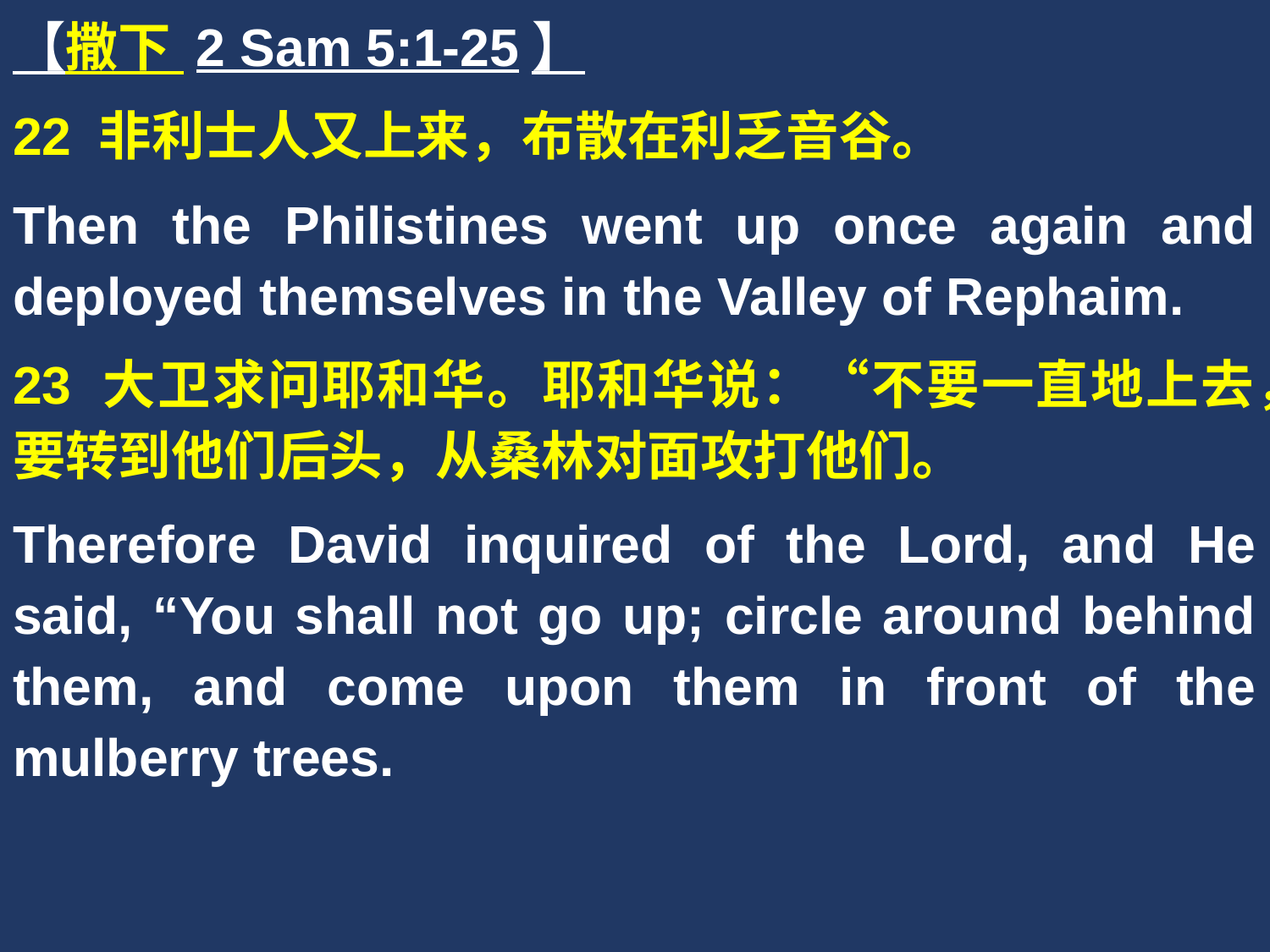

【撒下 2 Sam 5:1-25】
22 非利士人又上来，布散在利乏音谷。
Then the Philistines went up once again and deployed themselves in the Valley of Rephaim.
23 大卫求问耶和华。耶和华说：“不要一直地上去，要转到他们后头，从桑林对面攻打他们。
Therefore David inquired of the Lord, and He said, “You shall not go up; circle around behind them, and come upon them in front of the mulberry trees.